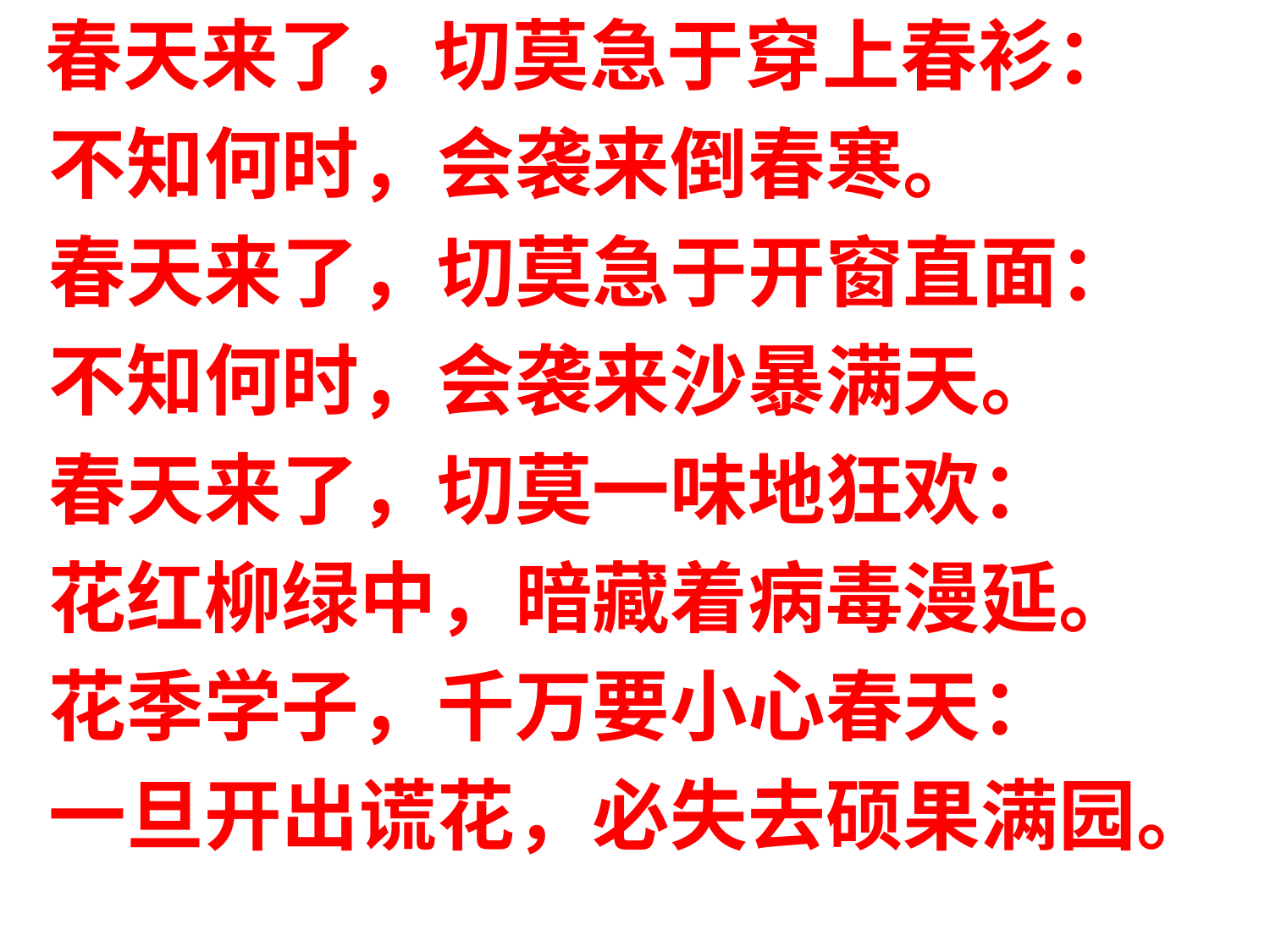

春天来了，切莫急于穿上春衫：
 不知何时，会袭来倒春寒。
 春天来了，切莫急于开窗直面：
 不知何时，会袭来沙暴满天。
 春天来了，切莫一味地狂欢：
 花红柳绿中，暗藏着病毒漫延。
 花季学子，千万要小心春天：
 一旦开出谎花，必失去硕果满园。